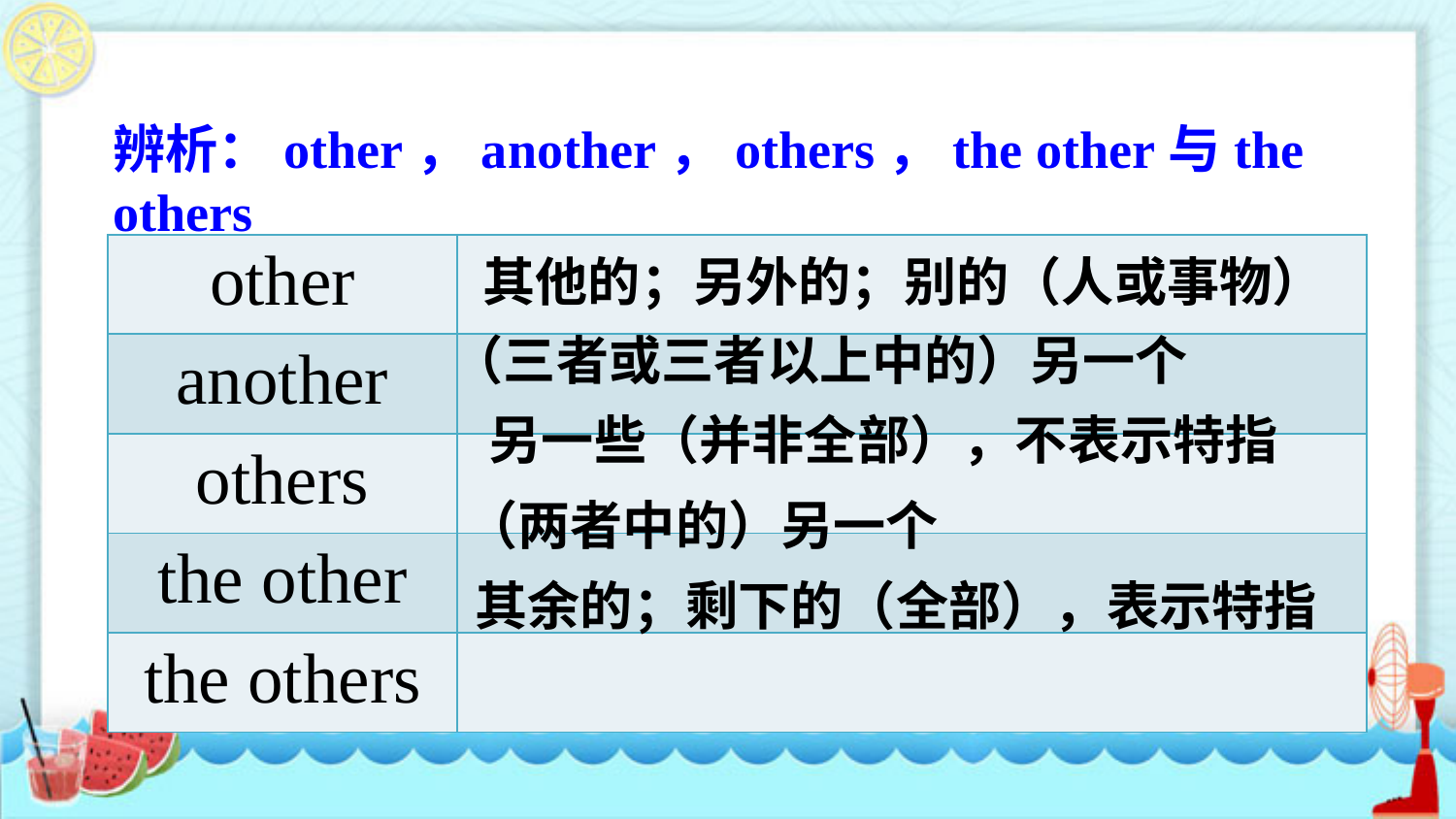

辨析：other，another，others，the other与the others
| other |  |
| --- | --- |
| another |  |
| others |  |
| the other |  |
| the others |  |
其他的；另外的；别的（人或事物）
（三者或三者以上中的）另一个
另一些（并非全部），不表示特指
（两者中的）另一个
其余的；剩下的（全部），表示特指